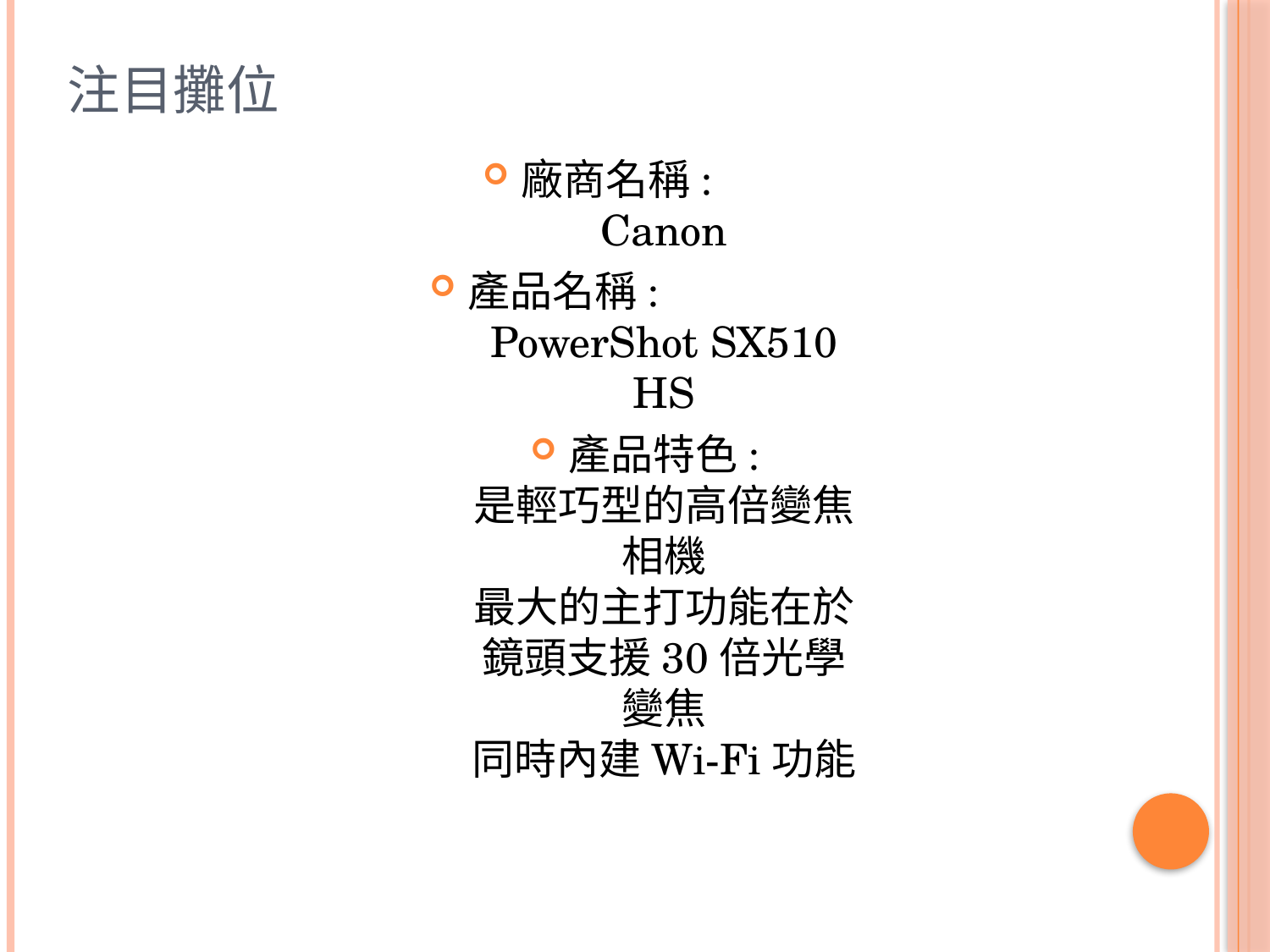

# 注目攤位
廠商名稱:         Canon
產品名稱:
PowerShot SX510 HS
產品特色:
是輕巧型的高倍變焦相機
最大的主打功能在於鏡頭支援30倍光學變焦
同時內建Wi-Fi功能